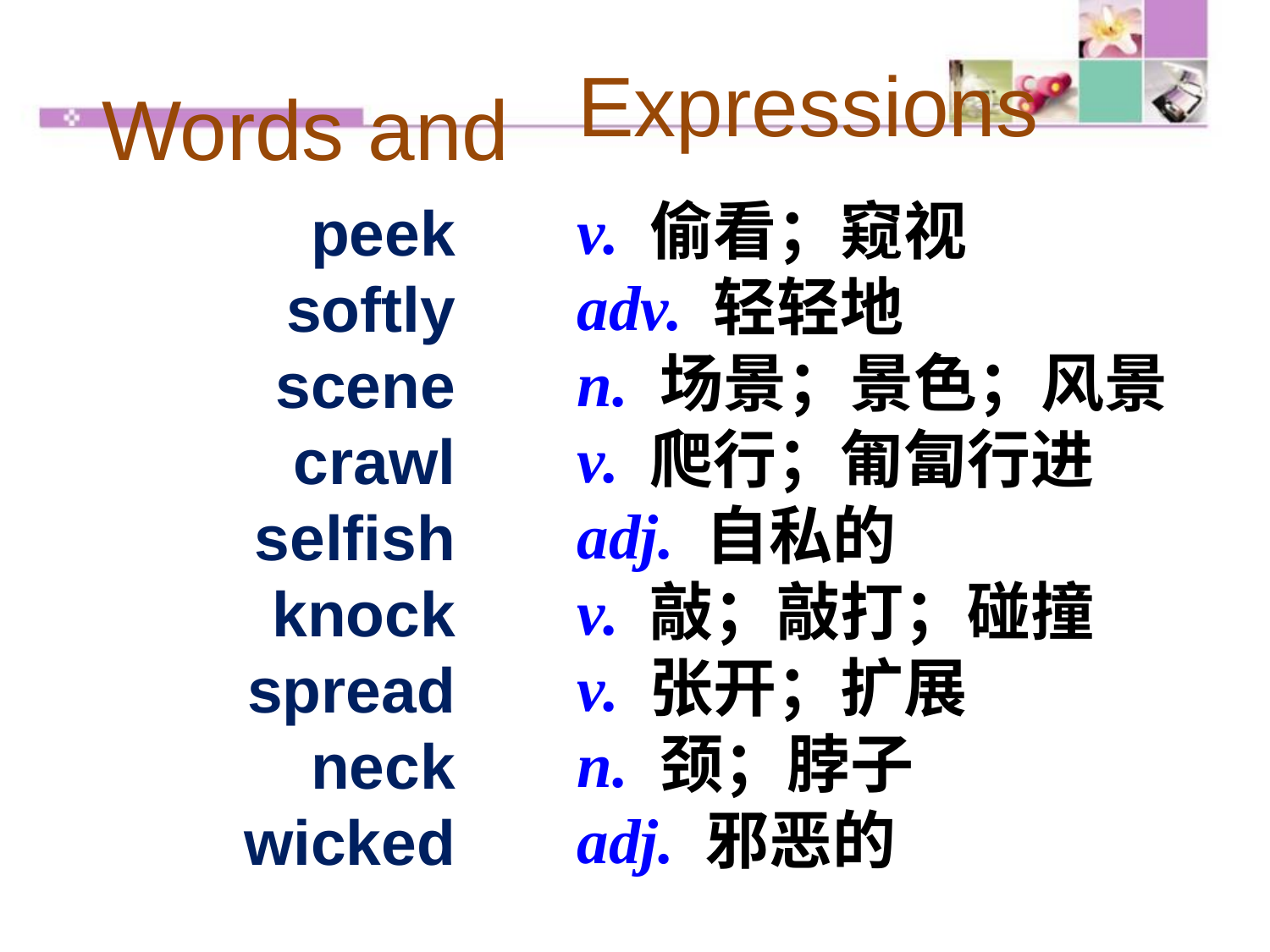

Expressions
Words and
v. 偷看；窥视
adv. 轻轻地
n. 场景；景色；风景
v. 爬行；匍匐行进
adj. 自私的
v. 敲；敲打；碰撞
v. 张开；扩展
n. 颈；脖子
adj. 邪恶的
peek
softly
scene
crawl
selfish
knock
spread
neck
wicked